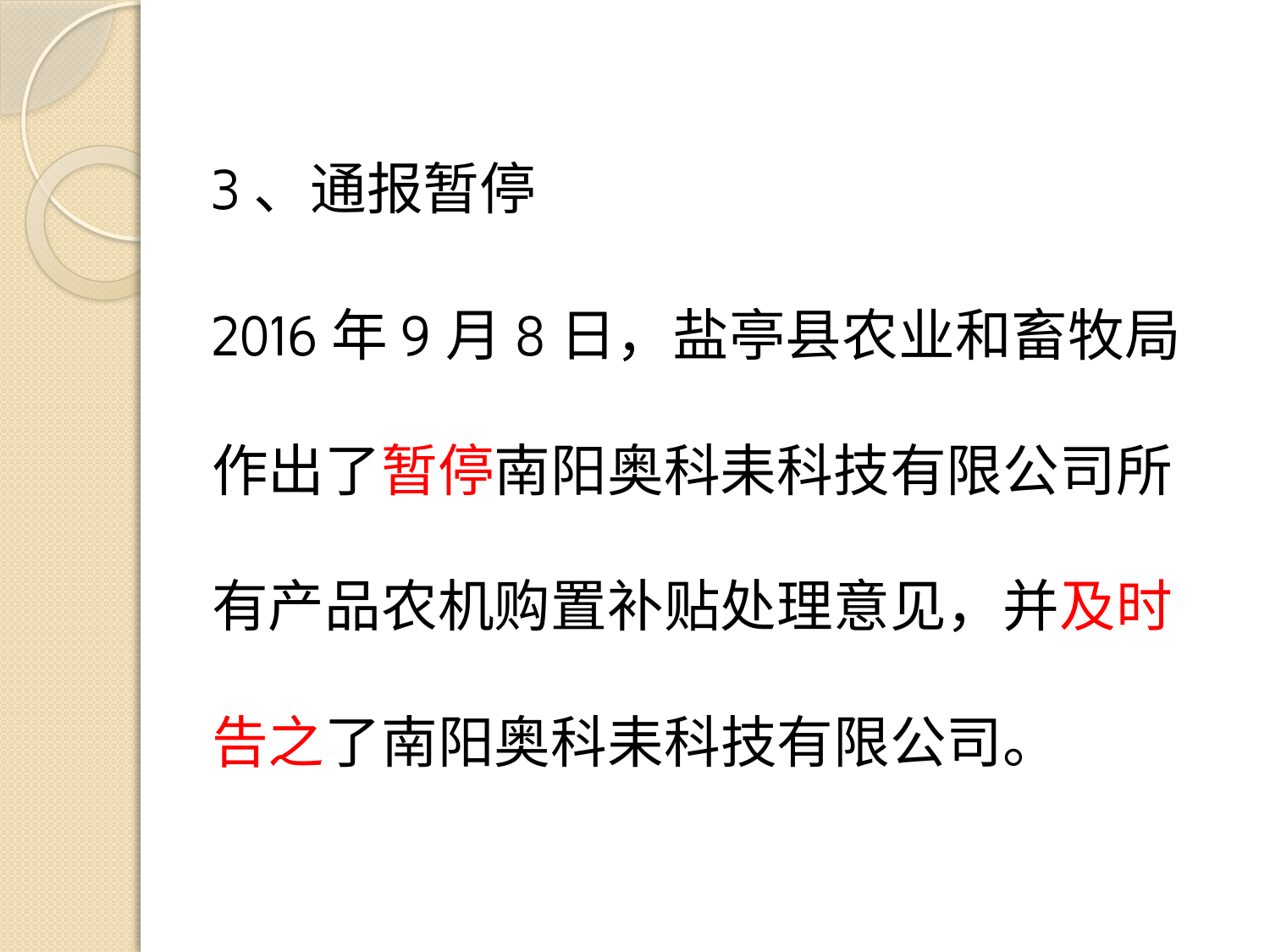

3、通报暂停
2016年9月8日，盐亭县农业和畜牧局作出了暂停南阳奥科耒科技有限公司所有产品农机购置补贴处理意见，并及时告之了南阳奥科耒科技有限公司。